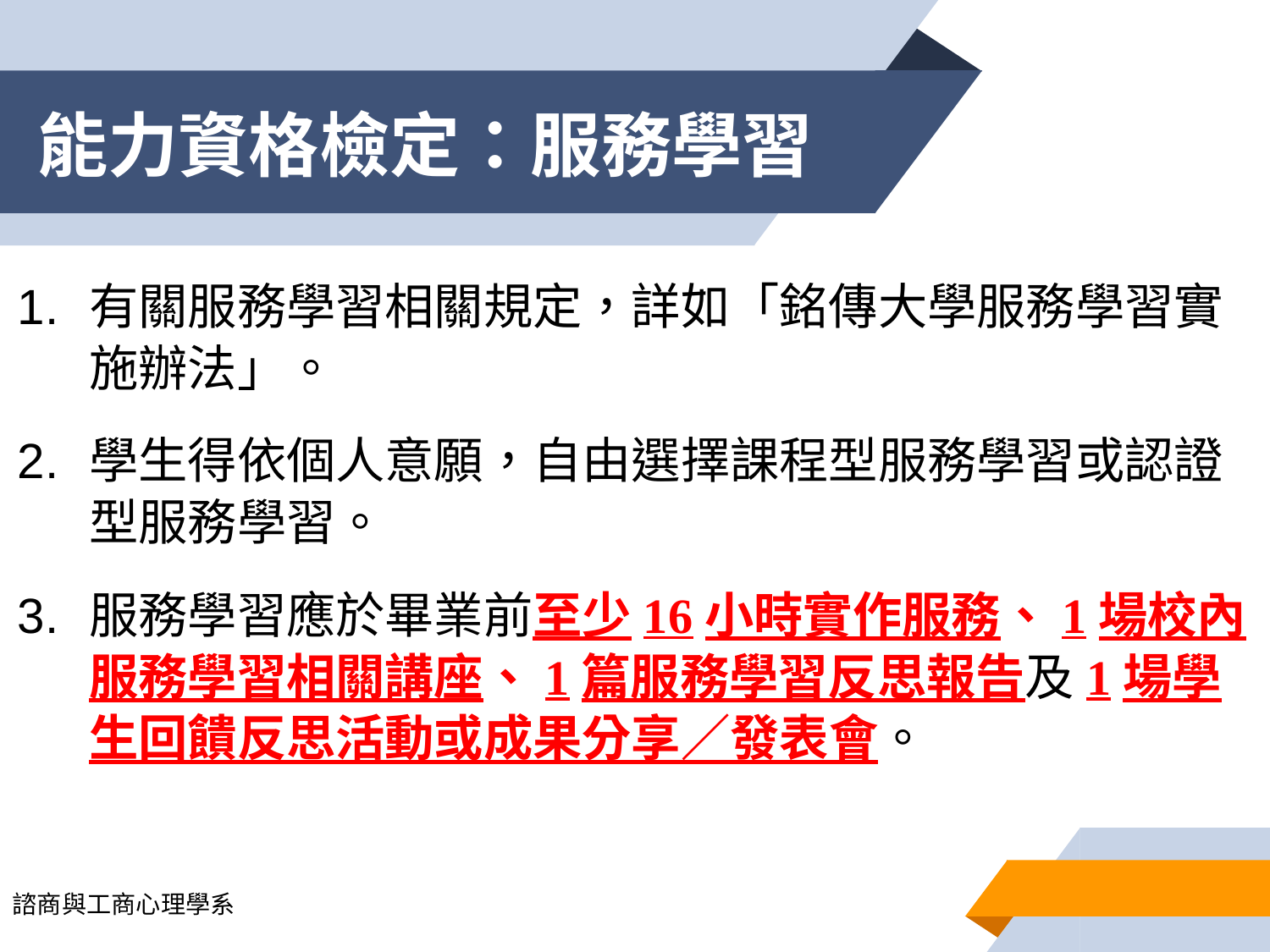

# 能力資格檢定：服務學習

有關服務學習相關規定，詳如「銘傳大學服務學習實施辦法」。
學生得依個人意願，自由選擇課程型服務學習或認證型服務學習。
服務學習應於畢業前至少16小時實作服務、1場校內服務學習相關講座、1篇服務學習反思報告及1場學生回饋反思活動或成果分享／發表會。
諮商與工商心理學系